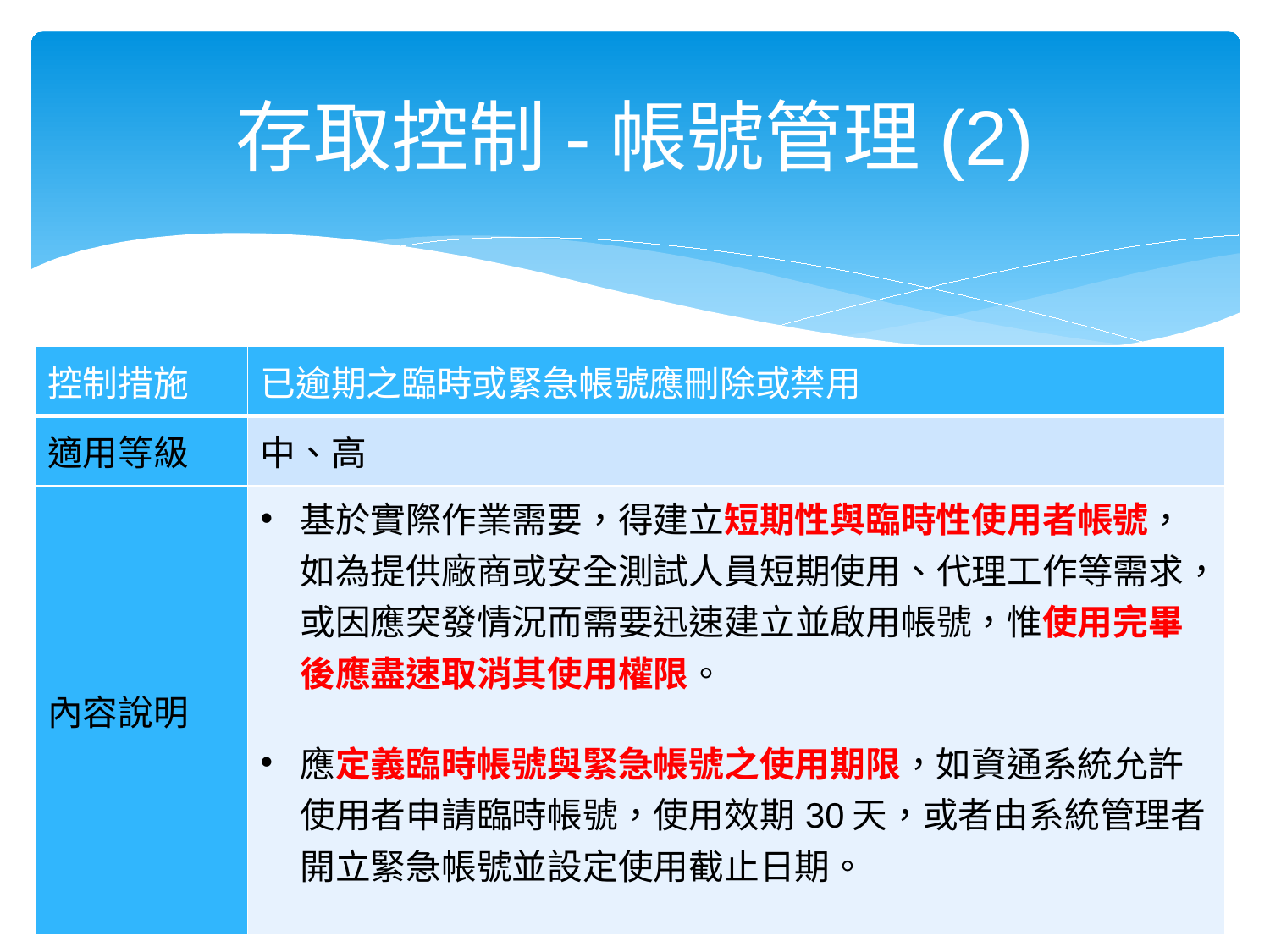

# 存取控制-帳號管理(2)
| 控制措施 | 已逾期之臨時或緊急帳號應刪除或禁用 |
| --- | --- |
| 適用等級 | 中、高 |
| 內容說明 | 基於實際作業需要，得建立短期性與臨時性使用者帳號，如為提供廠商或安全測試人員短期使用、代理工作等需求，或因應突發情況而需要迅速建立並啟用帳號，惟使用完畢後應盡速取消其使用權限。 應定義臨時帳號與緊急帳號之使用期限，如資通系統允許使用者申請臨時帳號，使用效期30天，或者由系統管理者開立緊急帳號並設定使用截止日期。 |